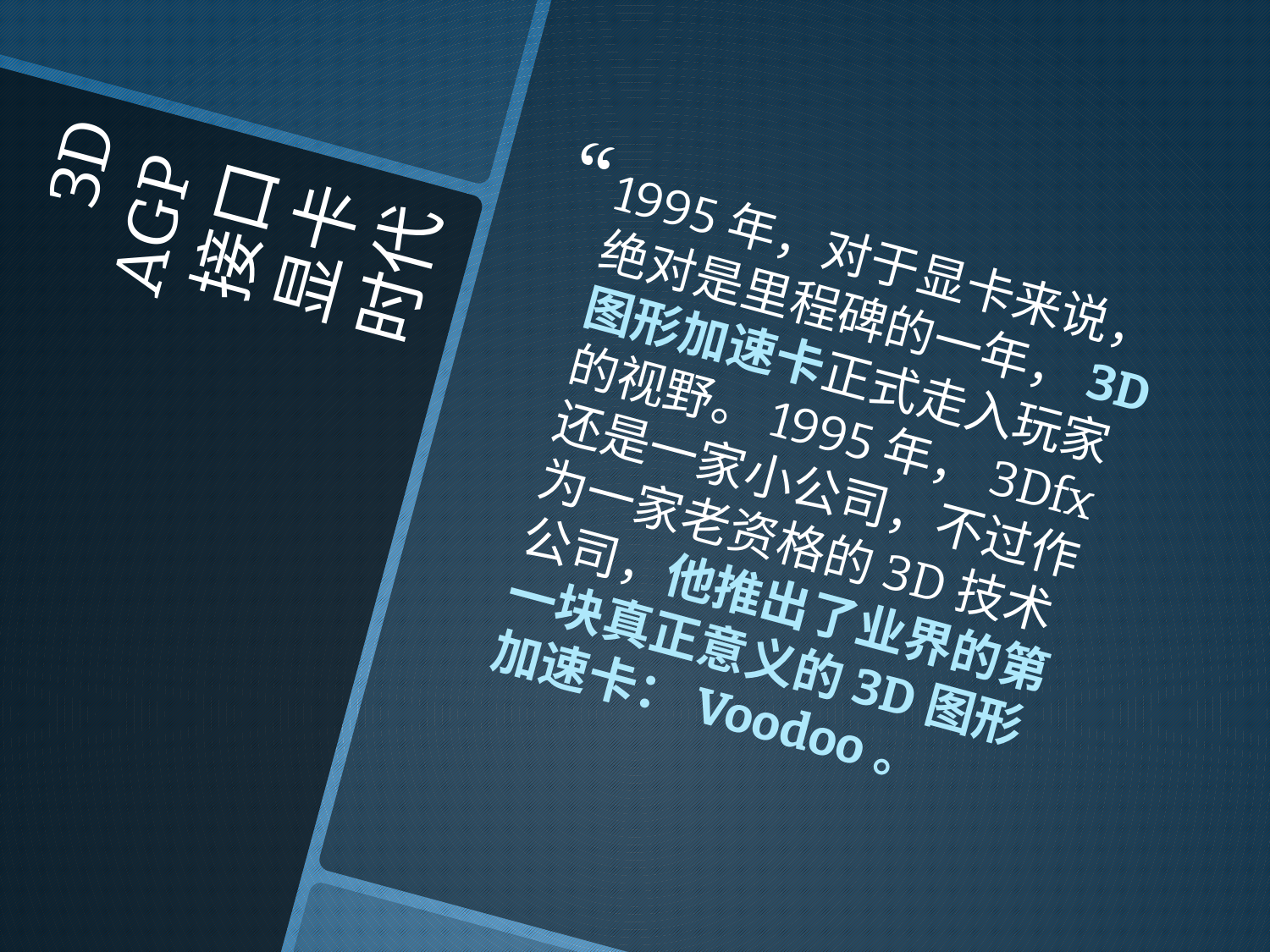

# 3D AGP接口显卡时代
1995年，对于显卡来说，绝对是里程碑的一年，3D图形加速卡正式走入玩家的视野。1995年，3Dfx还是一家小公司，不过作为一家老资格的3D技术公司，他推出了业界的第一块真正意义的3D图形加速卡：Voodoo。